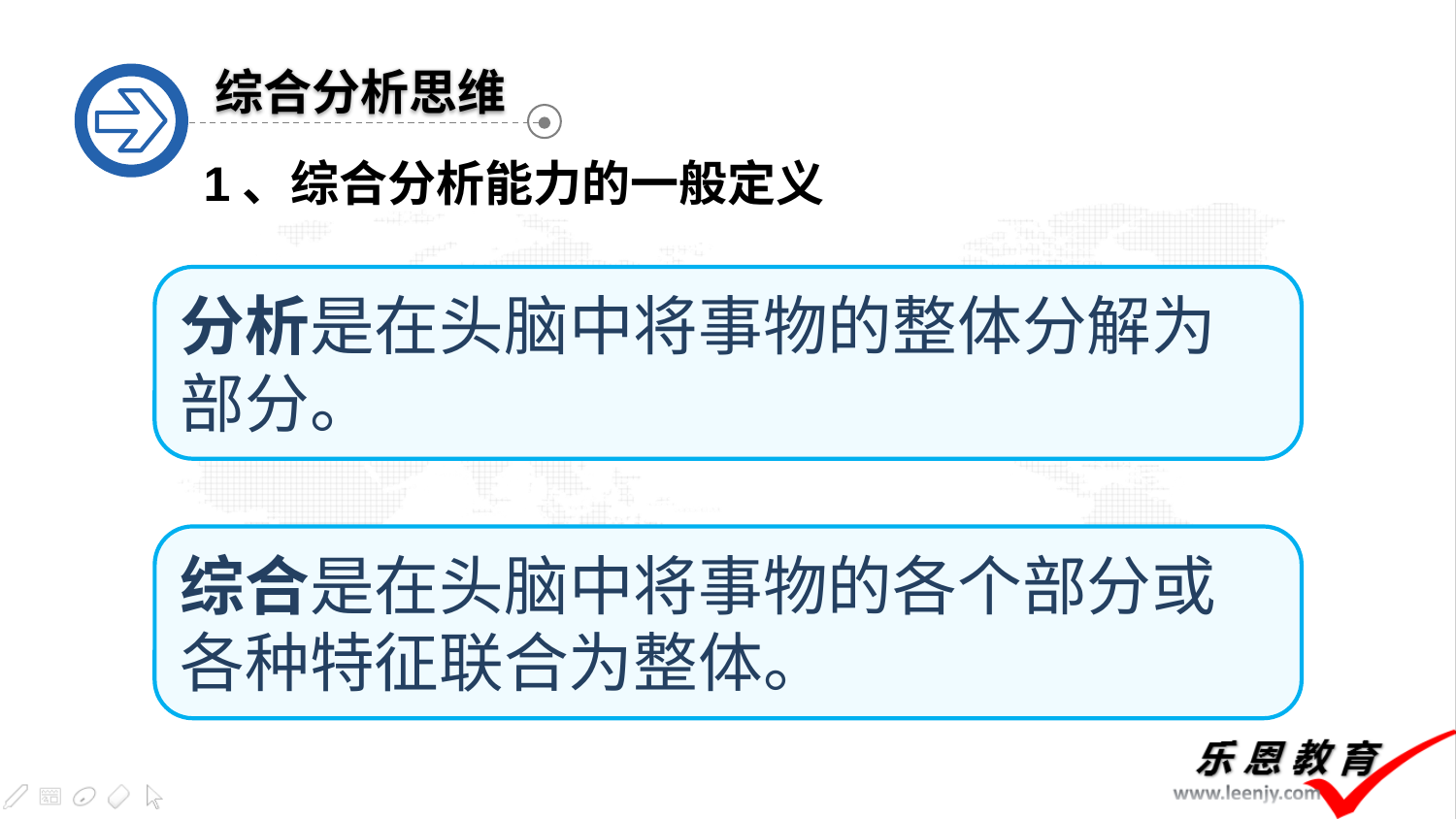

综合分析思维

1、综合分析能力的一般定义

分析是在头脑中将事物的整体分解为部分。
综合是在头脑中将事物的各个部分或各种特征联合为整体。